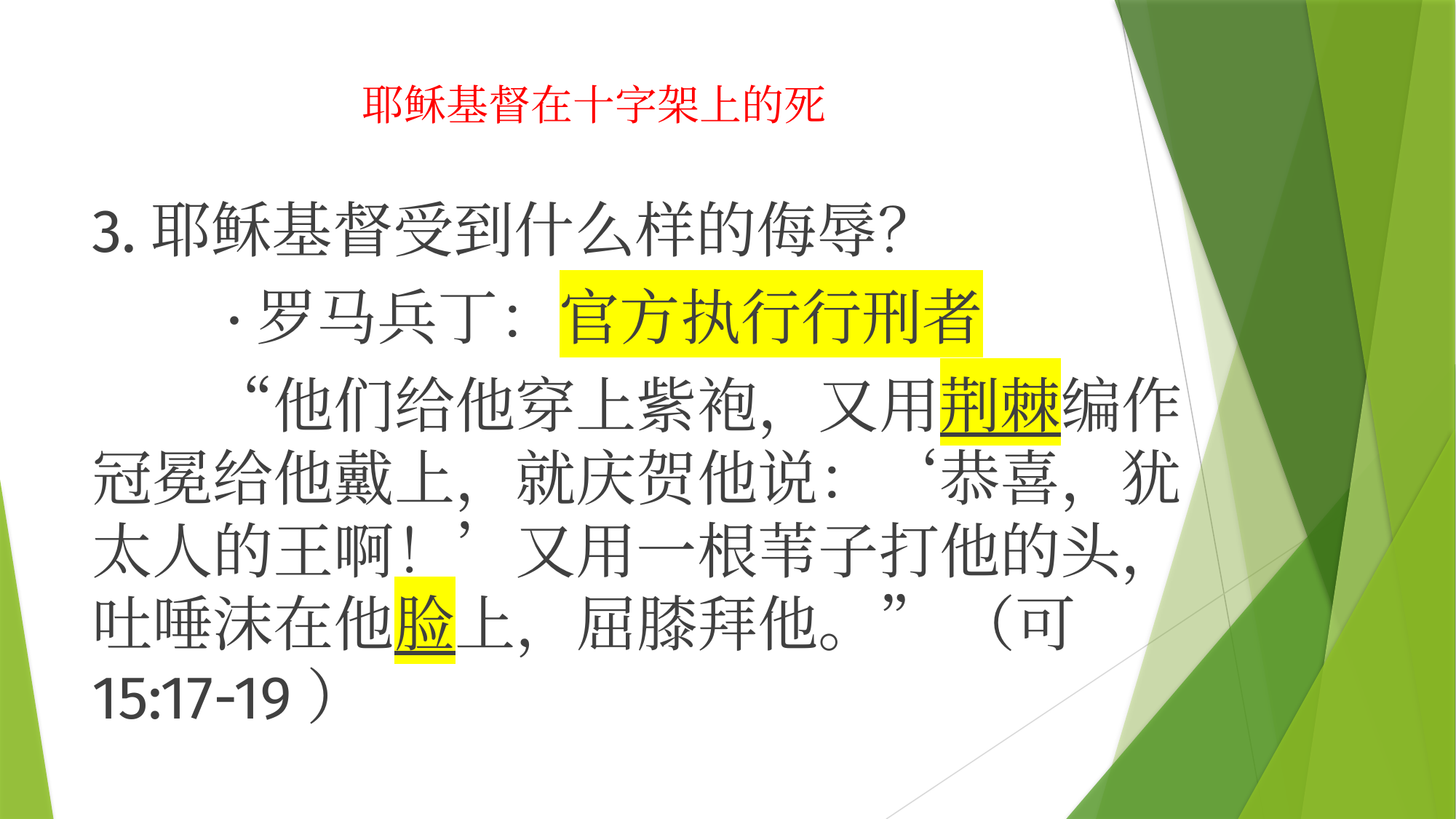

# 耶稣基督在十字架上的死
3.耶稣基督受到什么样的侮辱？
　　·罗马兵丁：官方执行行刑者
　　“他们给他穿上紫袍，又用荆棘编作冠冕给他戴上，就庆贺他说：‘恭喜，犹太人的王啊！’又用一根苇子打他的头，吐唾沫在他脸上，屈膝拜他。” （可15:17-19）